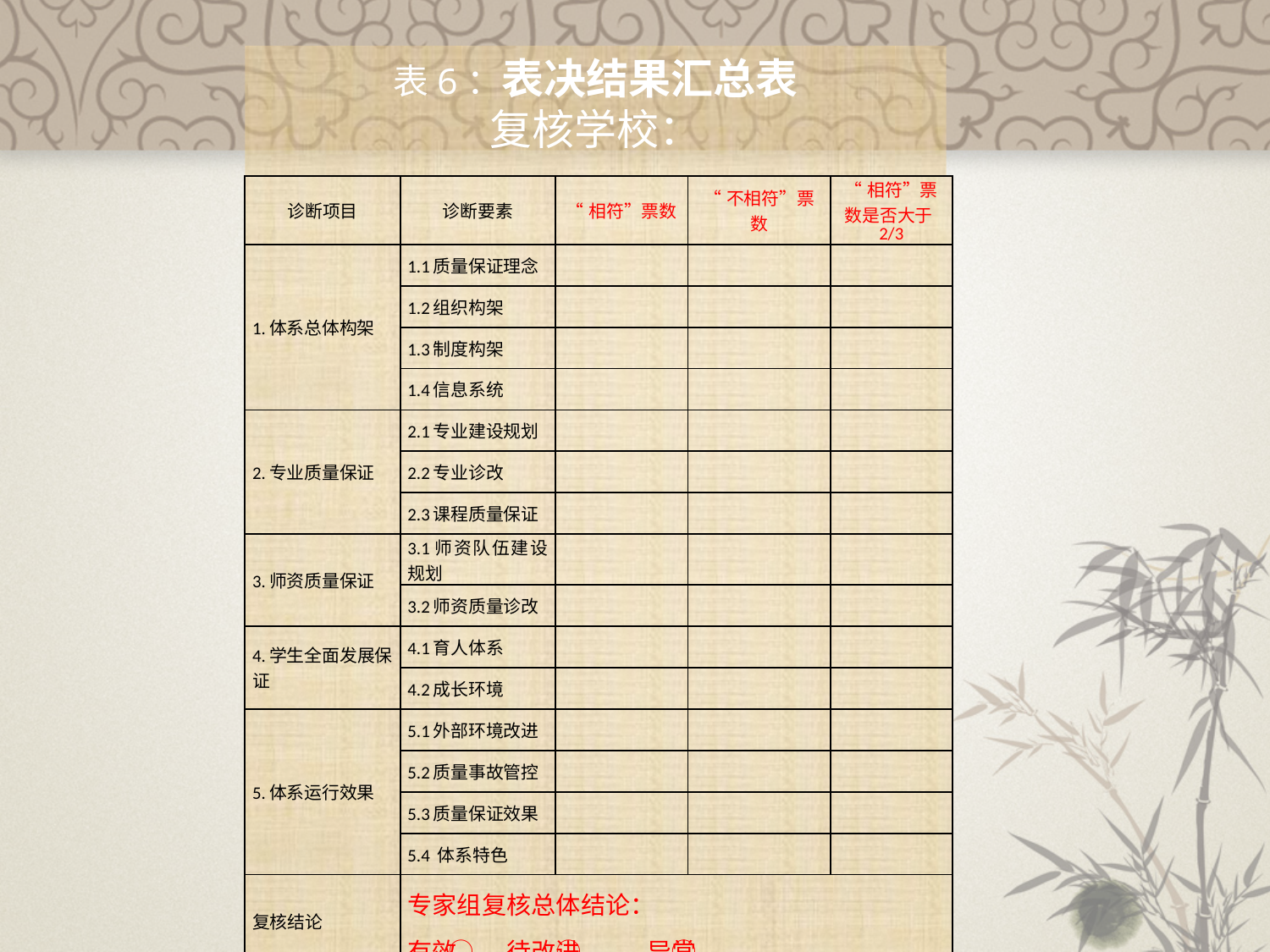

表6：表决结果汇总表
复核学校：
| 诊断项目 | 诊断要素 | “相符”票数 | “不相符”票数 | “相符”票数是否大于2/3 |
| --- | --- | --- | --- | --- |
| 1.体系总体构架 | 1.1质量保证理念 |  |  |  |
|  | 1.2组织构架 |  |  |  |
|  | 1.3制度构架 |  |  |  |
|  | 1.4信息系统 |  |  |  |
| 2.专业质量保证 | 2.1专业建设规划 |  |  |  |
|  | 2.2专业诊改 |  |  |  |
|  | 2.3课程质量保证 |  |  |  |
| 3.师资质量保证 | 3.1师资队伍建设规划 |  |  |  |
|  | 3.2师资质量诊改 |  |  |  |
| 4.学生全面发展保证 | 4.1育人体系 |  |  |  |
|  | 4.2成长环境 |  |  |  |
| 5.体系运行效果 | 5.1外部环境改进 |  |  |  |
|  | 5.2质量事故管控 |  |  |  |
|  | 5.3质量保证效果 |  |  |  |
|  | 5.4 体系特色 |  |  |  |
| 复核结论 | 专家组复核总体结论： 有效 ⃝ 待改进⃝ 异常⃝ |  |  |  |